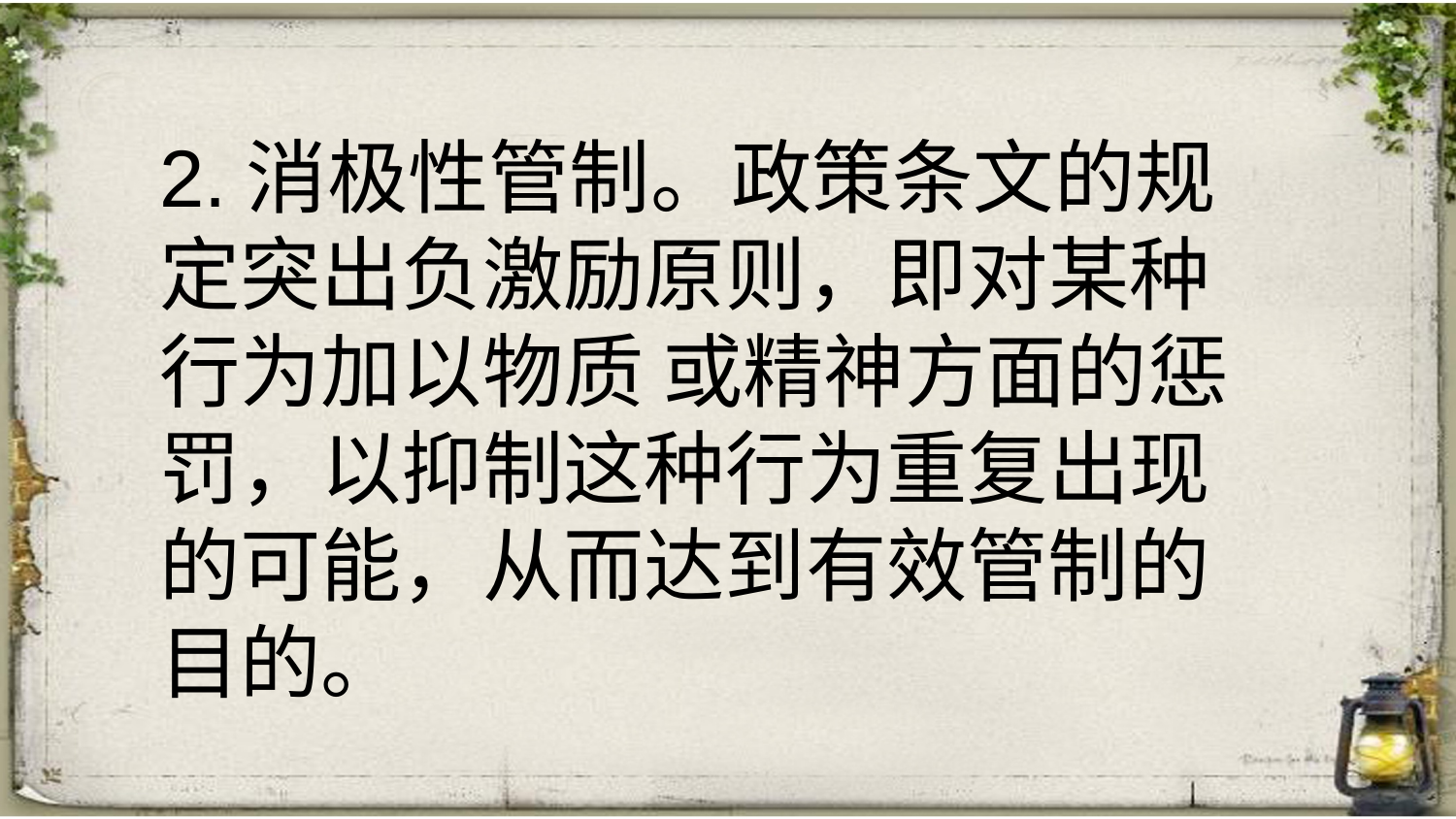

2.消极性管制。政策条文的规定突出负激励原则，即对某种行为加以物质 或精神方面的惩罚，以抑制这种行为重复出现的可能，从而达到有效管制的目的。